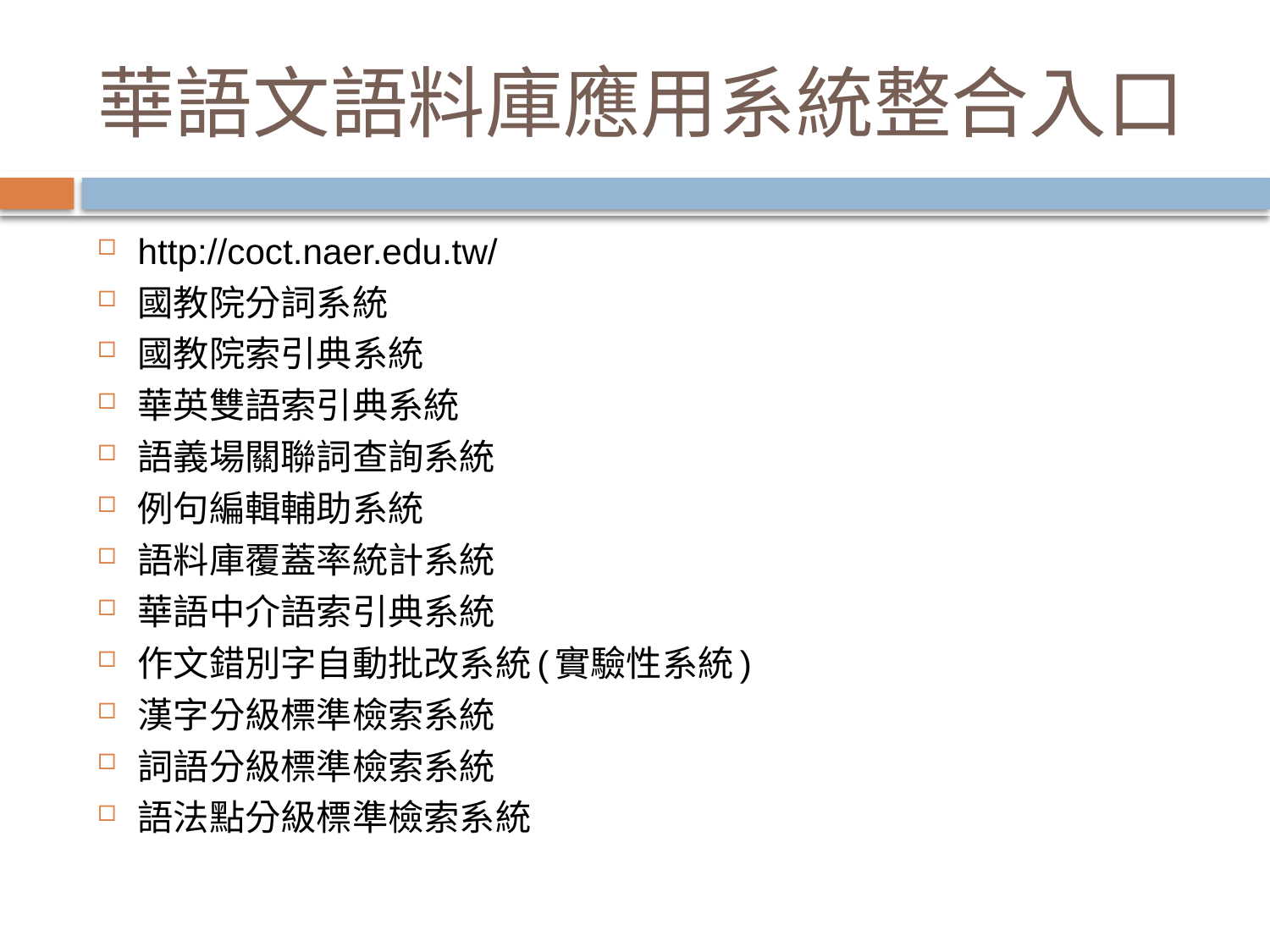

# 華語文語料庫應用系統整合入口
http://coct.naer.edu.tw/
國教院分詞系統
國教院索引典系統
華英雙語索引典系統
語義場關聯詞查詢系統
例句編輯輔助系統
語料庫覆蓋率統計系統
華語中介語索引典系統
作文錯別字自動批改系統(實驗性系統)
漢字分級標準檢索系統
詞語分級標準檢索系統
語法點分級標準檢索系統